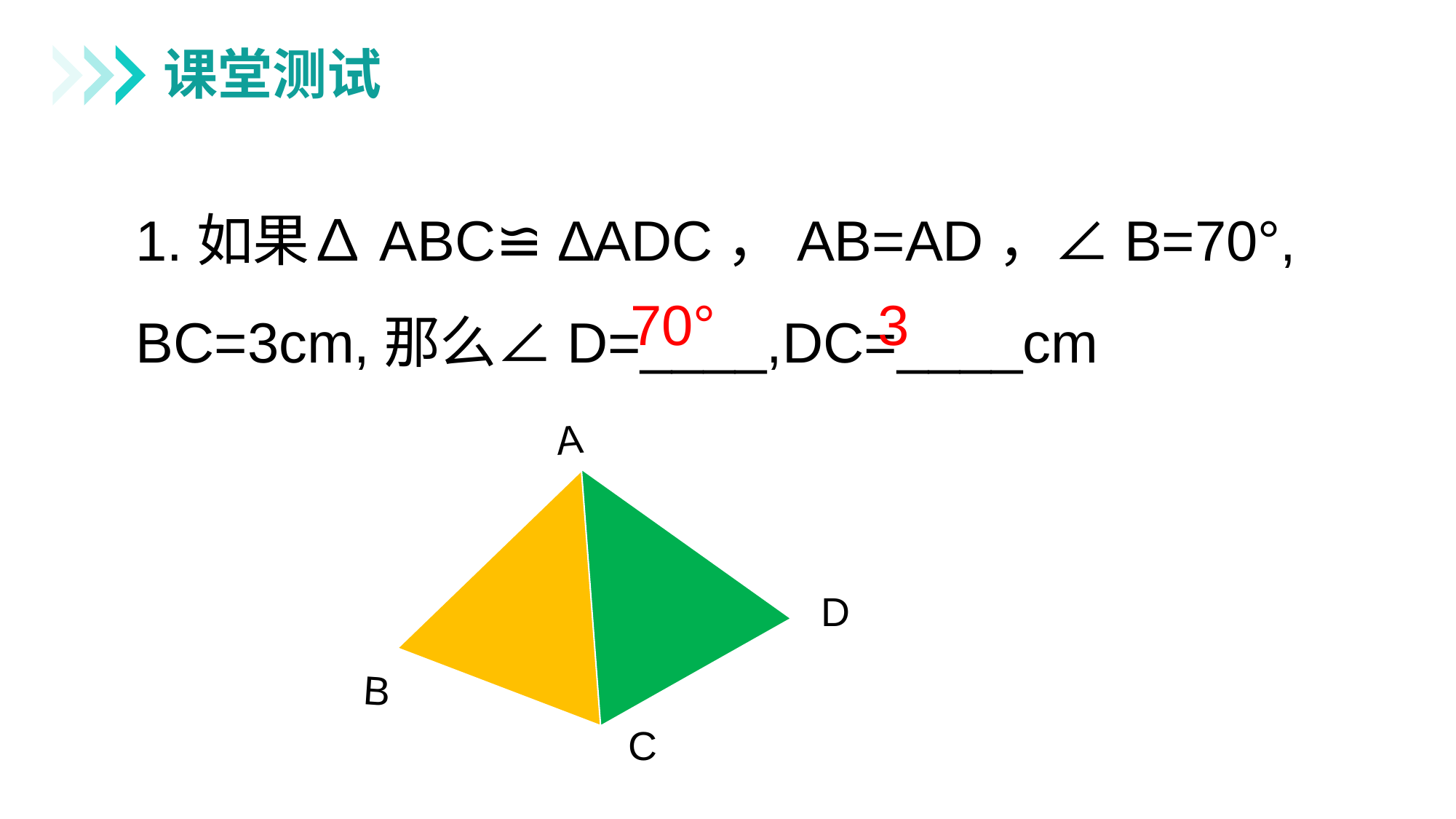

课堂测试
1.如果∆ABC≌ ∆ADC，AB=AD，∠B=70°,
BC=3cm,那么∠D=____,DC=____cm
70°
3
A
C
B

D